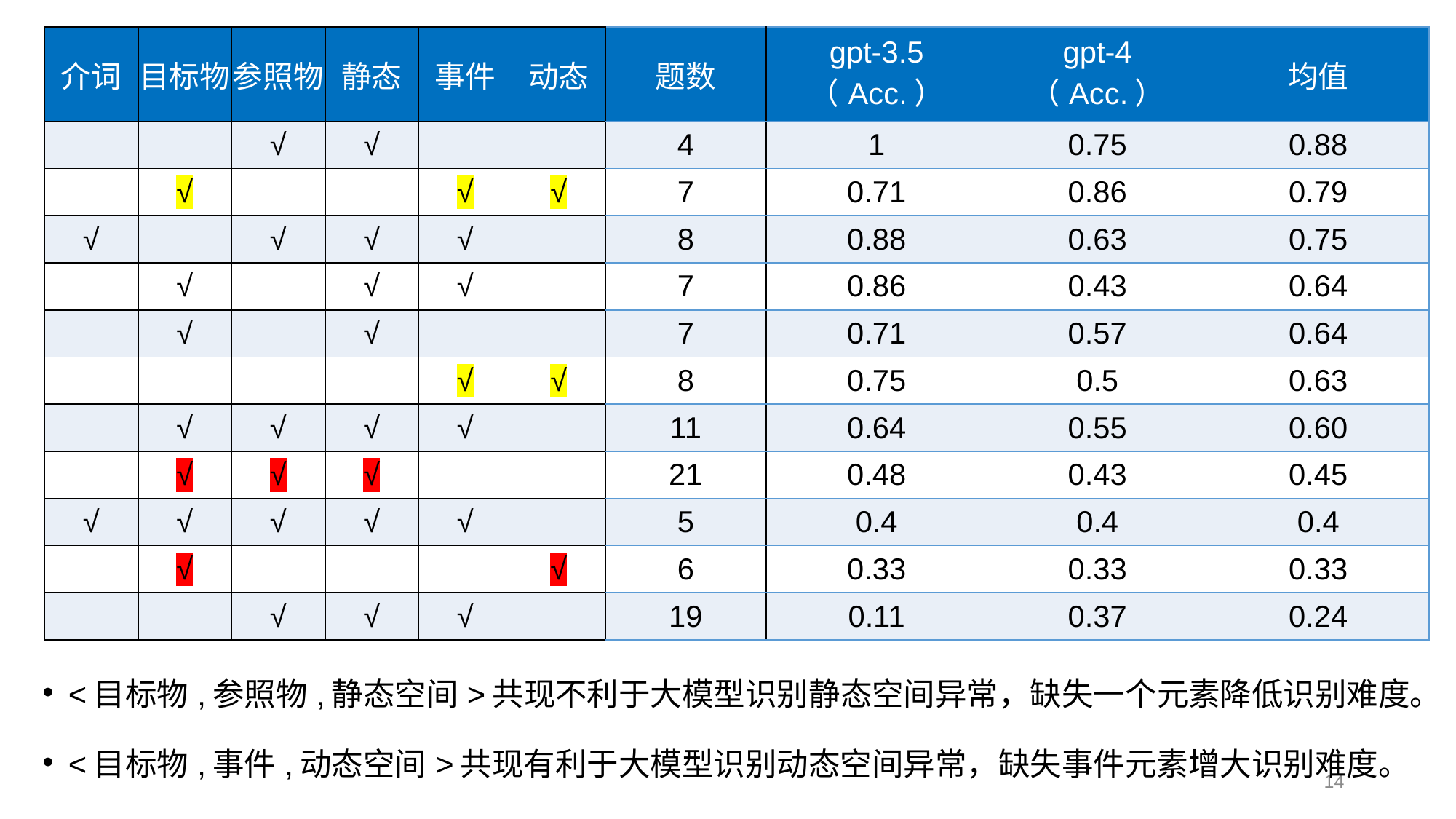

| 介词 | 目标物 | 参照物 | 静态 | 事件 | 动态 | 题数 | gpt-3.5 （Acc.） | gpt-4 （Acc.） | 均值 |
| --- | --- | --- | --- | --- | --- | --- | --- | --- | --- |
|  |  | √ | √ |  |  | 4 | 1 | 0.75 | 0.88 |
|  | √ |  |  | √ | √ | 7 | 0.71 | 0.86 | 0.79 |
| √ |  | √ | √ | √ |  | 8 | 0.88 | 0.63 | 0.75 |
|  | √ |  | √ | √ |  | 7 | 0.86 | 0.43 | 0.64 |
|  | √ |  | √ |  |  | 7 | 0.71 | 0.57 | 0.64 |
|  |  |  |  | √ | √ | 8 | 0.75 | 0.5 | 0.63 |
|  | √ | √ | √ | √ |  | 11 | 0.64 | 0.55 | 0.60 |
|  | √ | √ | √ |  |  | 21 | 0.48 | 0.43 | 0.45 |
| √ | √ | √ | √ | √ |  | 5 | 0.4 | 0.4 | 0.4 |
|  | √ |  |  |  | √ | 6 | 0.33 | 0.33 | 0.33 |
|  |  | √ | √ | √ |  | 19 | 0.11 | 0.37 | 0.24 |

<目标物,参照物,静态空间>共现不利于大模型识别静态空间异常，缺失一个元素降低识别难度。
<目标物,事件,动态空间>共现有利于大模型识别动态空间异常，缺失事件元素增大识别难度。
14